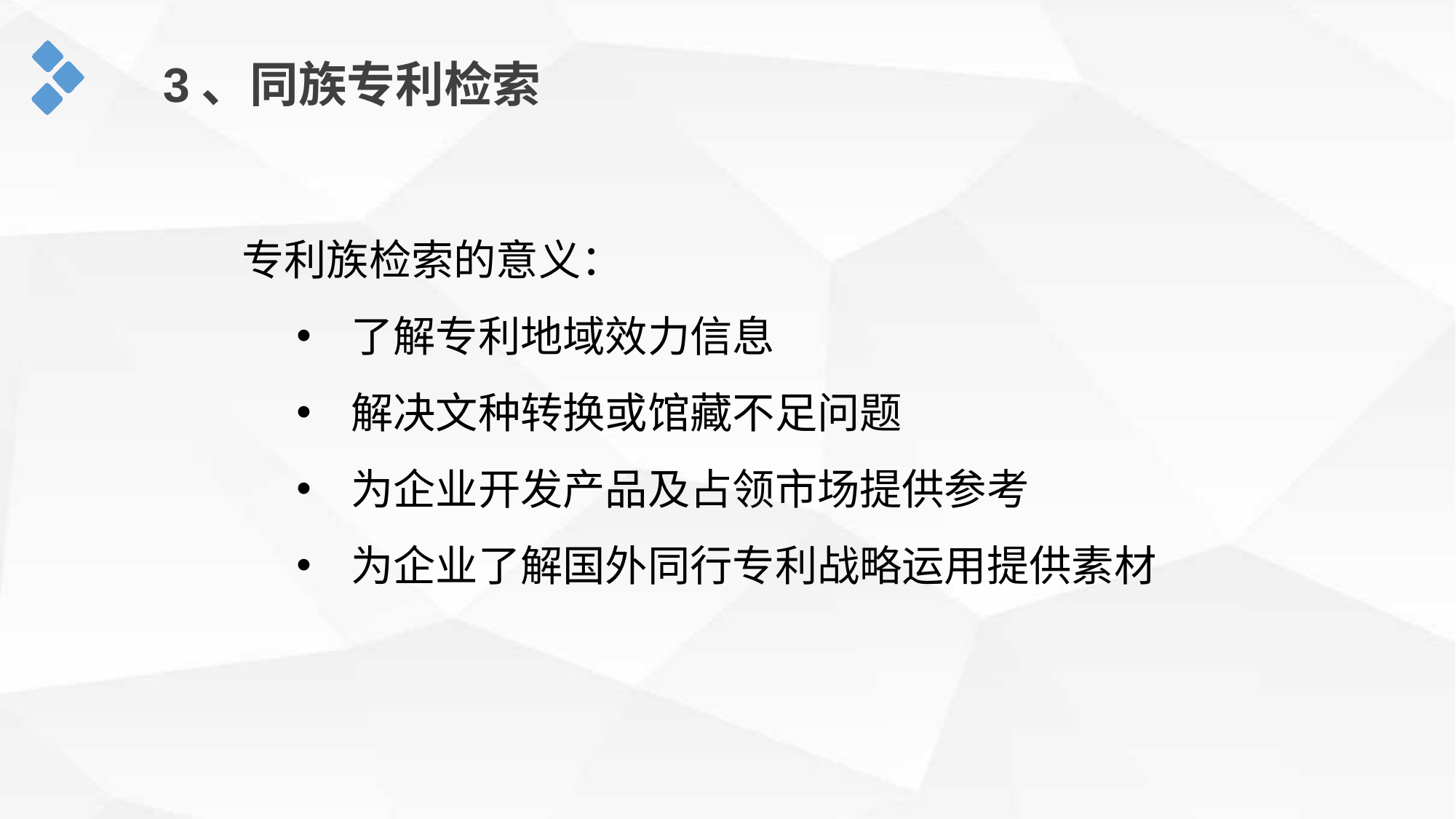

3、同族专利检索

专利族检索的意义：
了解专利地域效力信息
解决文种转换或馆藏不足问题
为企业开发产品及占领市场提供参考
为企业了解国外同行专利战略运用提供素材
延时符